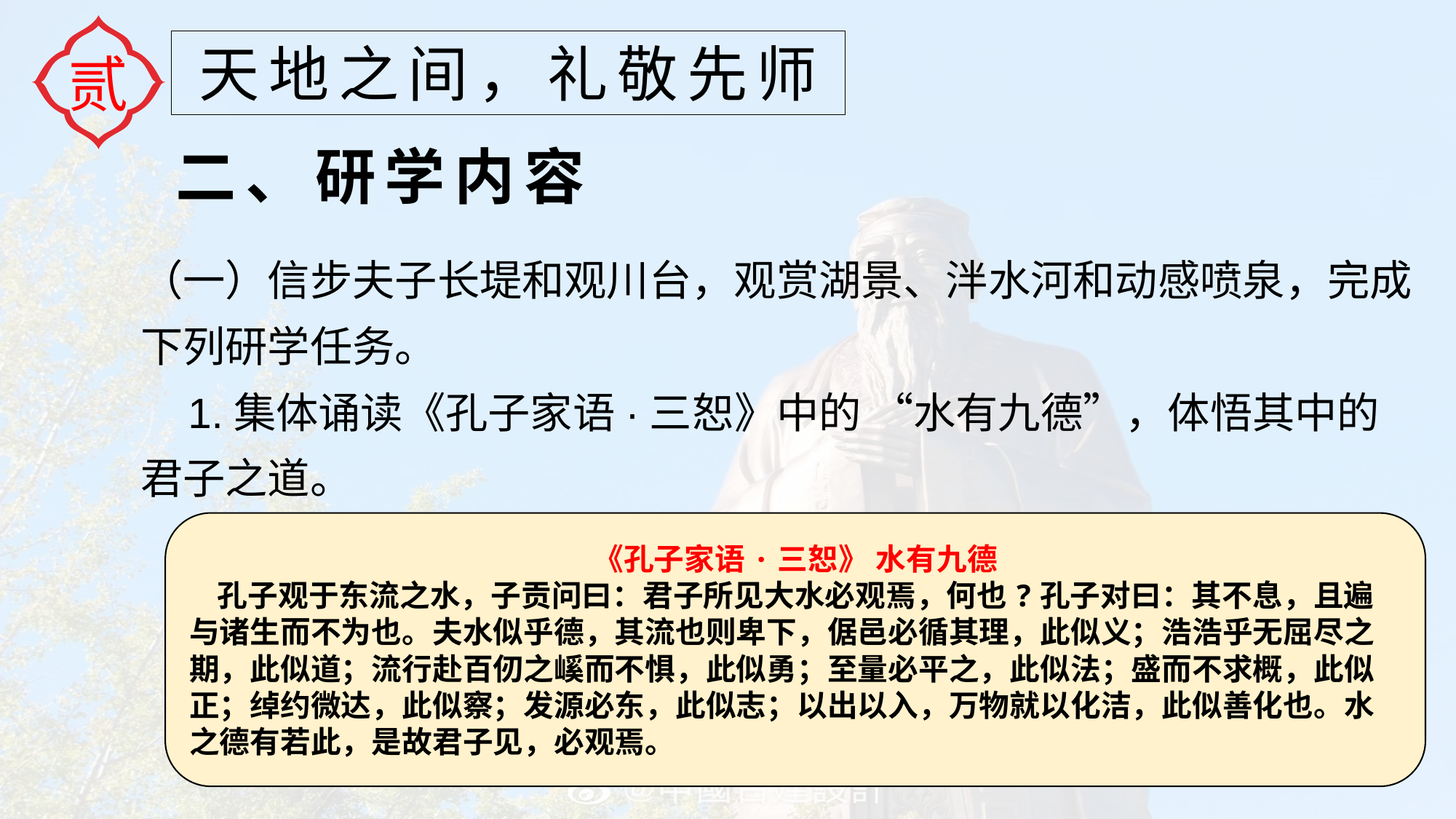

贰
天地之间，礼敬先师
二、研学内容
（一）信步夫子长堤和观川台，观赏湖景、泮水河和动感喷泉，完成下列研学任务。
    1.集体诵读《孔子家语·三恕》中的 “水有九德”，体悟其中的君子之道。
《孔子家语·三恕》 水有九德
   孔子观于东流之水，子贡问曰：君子所见大水必观焉，何也?孔子对曰：其不息，且遍与诸生而不为也。夫水似乎德，其流也则卑下，倨邑必循其理，此似义；浩浩乎无屈尽之期，此似道；流行赴百仞之嵠而不惧，此似勇；至量必平之，此似法；盛而不求概，此似正；绰约微达，此似察；发源必东，此似志；以出以入，万物就以化洁，此似善化也。水之德有若此，是故君子见，必观焉。